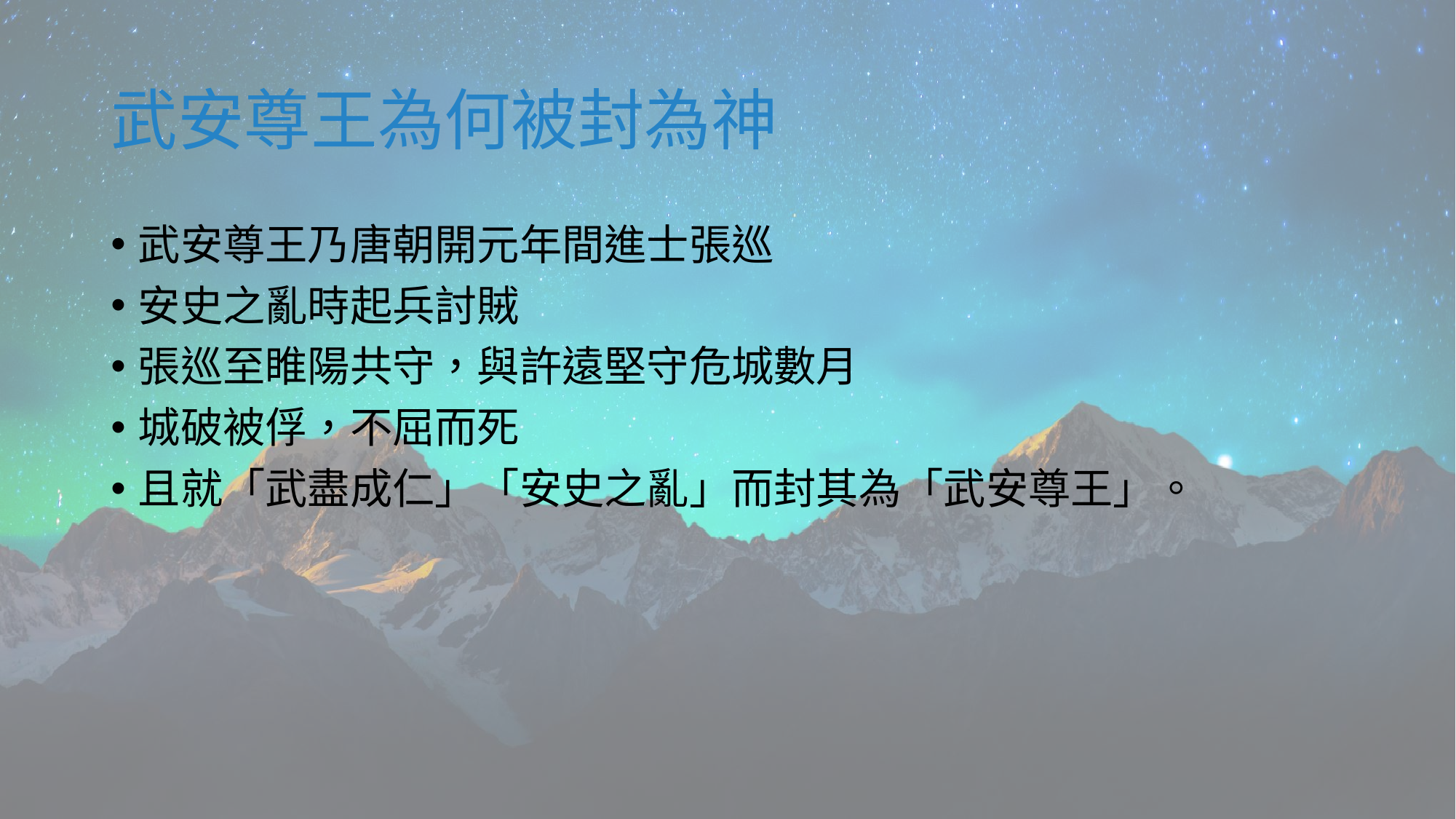

# 武安尊王為何被封為神
武安尊王乃唐朝開元年間進士張巡
安史之亂時起兵討賊
張巡至睢陽共守，與許遠堅守危城數月
城破被俘，不屈而死
且就「武盡成仁」「安史之亂」而封其為「武安尊王」。